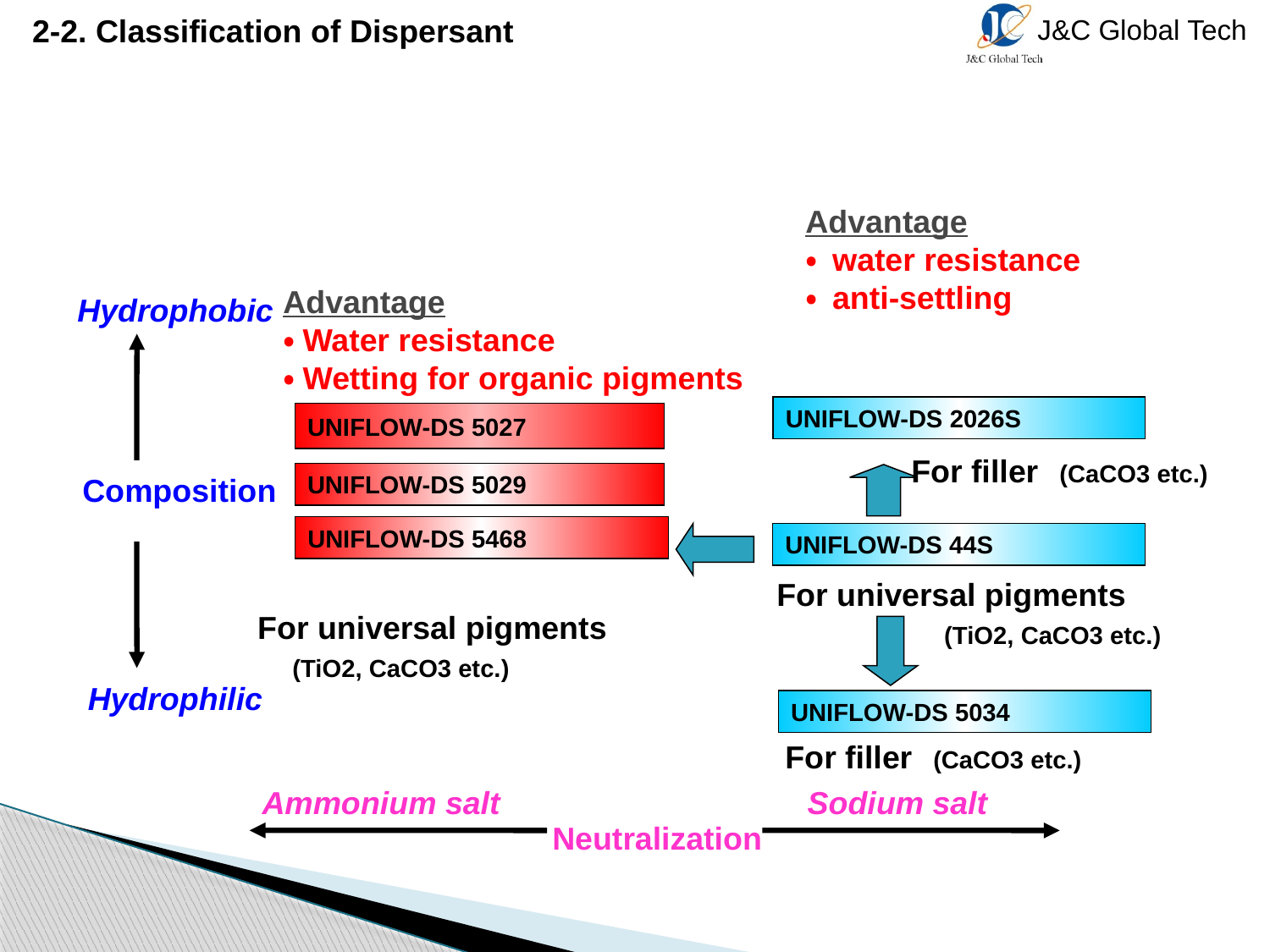

2-2. Classification of Dispersant

Advantage
・ water resistance
・ anti-settling
Advantage
・Water resistance
・Wetting for organic pigments
Hydrophobic

UNIFLOW-DS 2026S
UNIFLOW-DS 5027
For filler   (CaCO3 etc.)
UNIFLOW-DS 5029
Composition

UNIFLOW-DS 5468

UNIFLOW-DS 44S

For universal pigments
                        (TiO2, CaCO3 etc.)
For universal pigments
     (TiO2, CaCO3 etc.)

Hydrophilic
UNIFLOW-DS 5034
For filler   (CaCO3 etc.)
Ammonium salt
Sodium salt
Neutralization